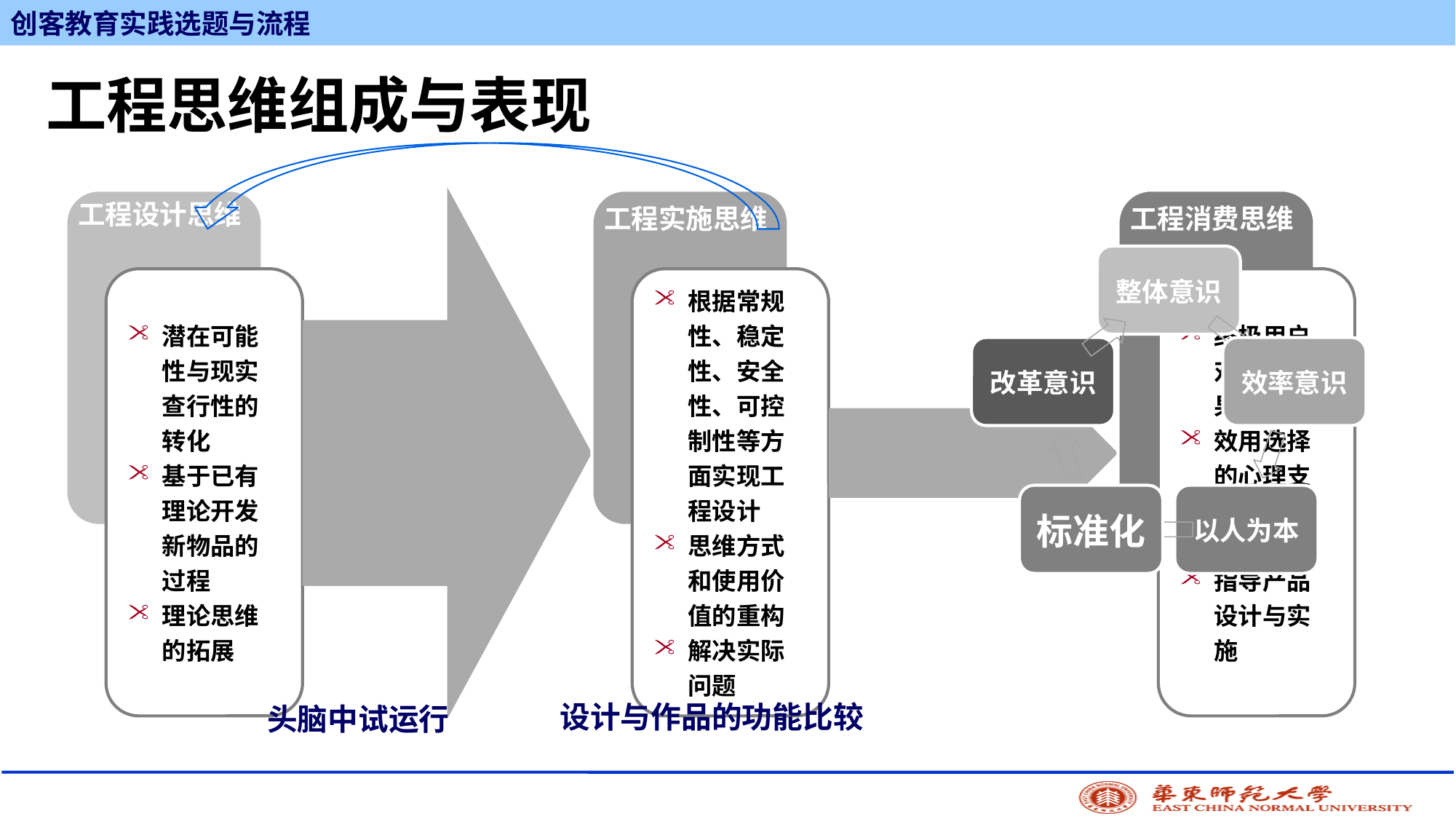

# 工程思维组成与表现

工程设计思维
潜在可能性与现实查行性的转化
工程实施思维
思维方式和使用价值的重构
工程消费思维
基于已有理论开发新物品的过程
理论思维的拓展
解决实际问题
指导产品设计与实施
整体意识
效率意识
以人为本
标准化
改革意识
设计与作品的功能比较
头脑中试运行